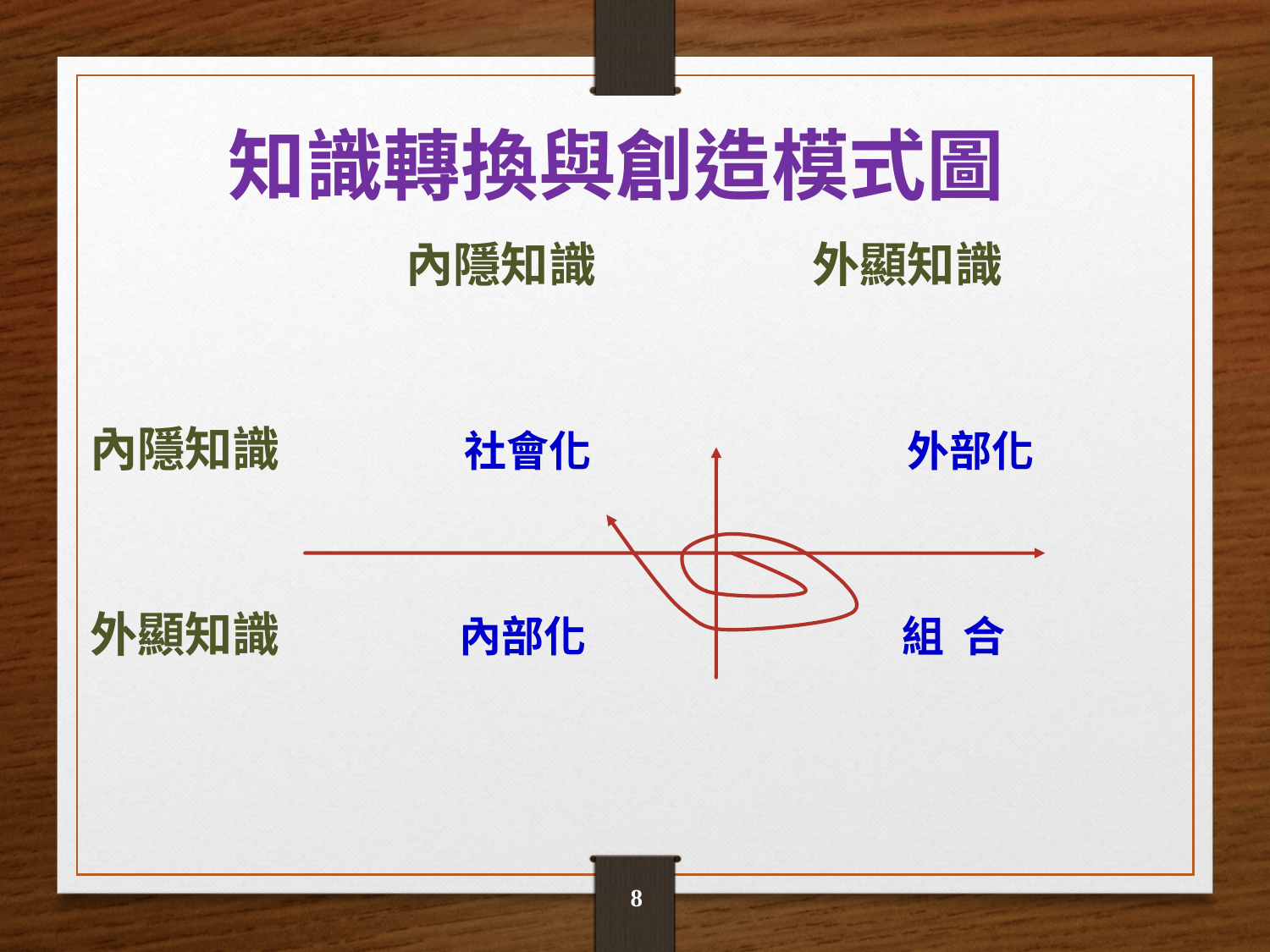

知識轉換與創造模式圖
　　　　　　　
                             內隱知識                    外顯知識

內隱知識　　　　 社會化　　　　　　　  外部化

外顯知識　　　　 內部化　　　　　　　  組  合

8